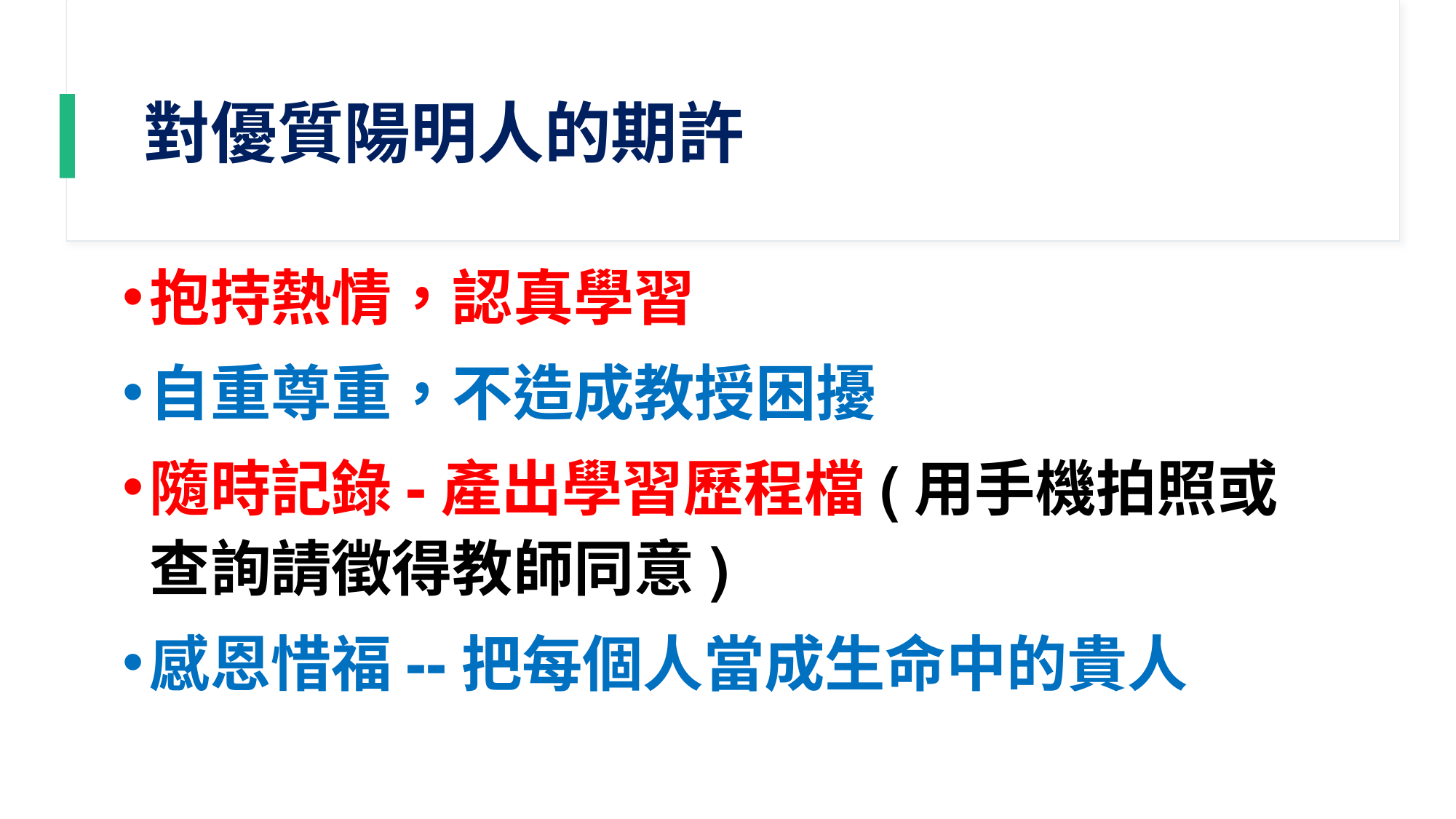

# 對優質陽明人的期許
抱持熱情，認真學習
自重尊重，不造成教授困擾
隨時記錄-產出學習歷程檔(用手機拍照或查詢請徵得教師同意)
感恩惜福--把每個人當成生命中的貴人